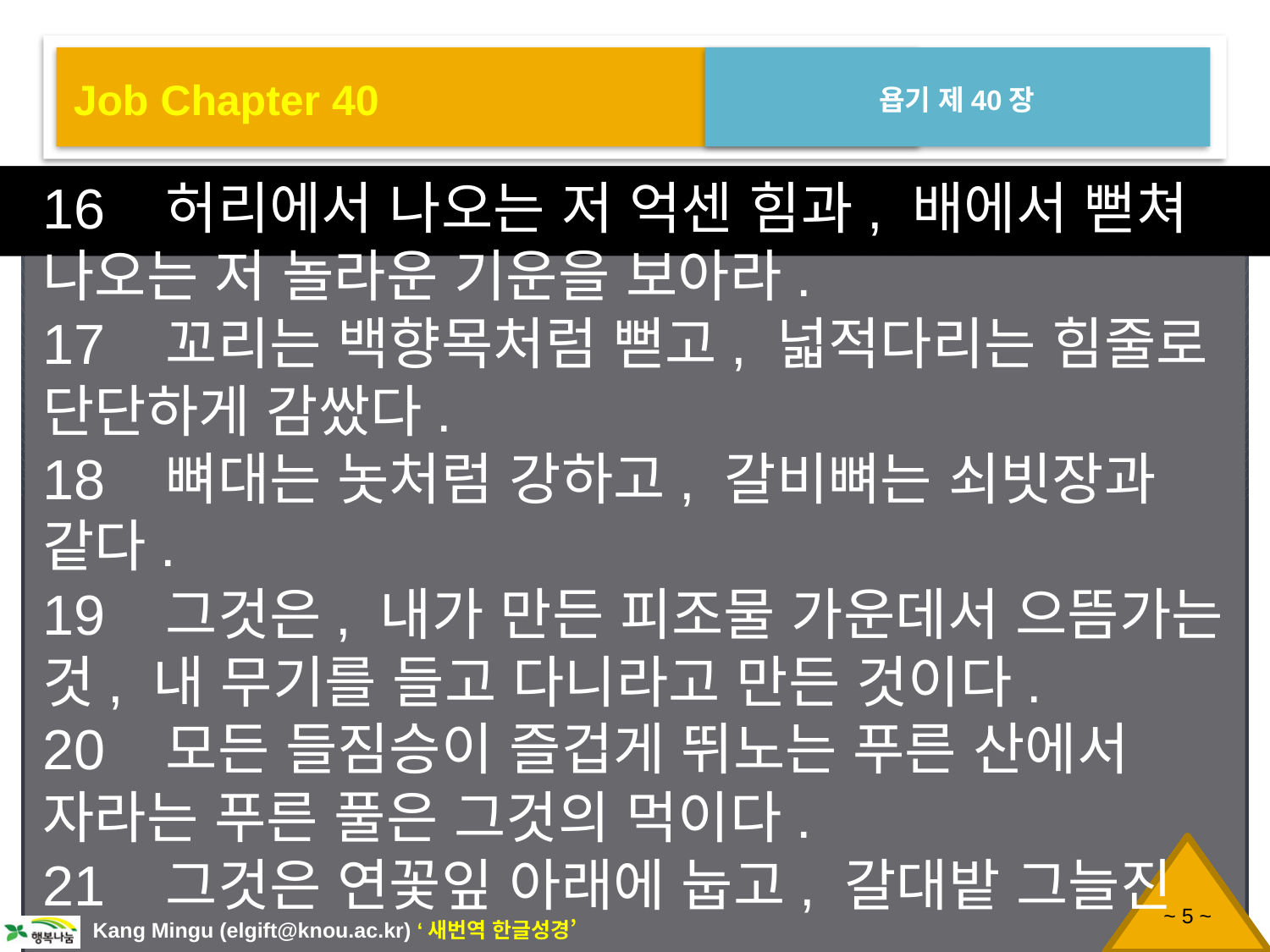

Job Chapter 40
욥기 제40장
16   허리에서 나오는 저 억센 힘과, 배에서 뻗쳐 나오는 저 놀라운 기운을 보아라.
17   꼬리는 백향목처럼 뻗고, 넓적다리는 힘줄로 단단하게 감쌌다.
18   뼈대는 놋처럼 강하고, 갈비뼈는 쇠빗장과 같다.
19   그것은, 내가 만든 피조물 가운데서 으뜸가는 것, 내 무기를 들고 다니라고 만든 것이다.
20   모든 들짐승이 즐겁게 뛰노는 푸른 산에서 자라는 푸른 풀은 그것의 먹이다.
21   그것은 연꽃잎 아래에 눕고, 갈대밭 그늘진